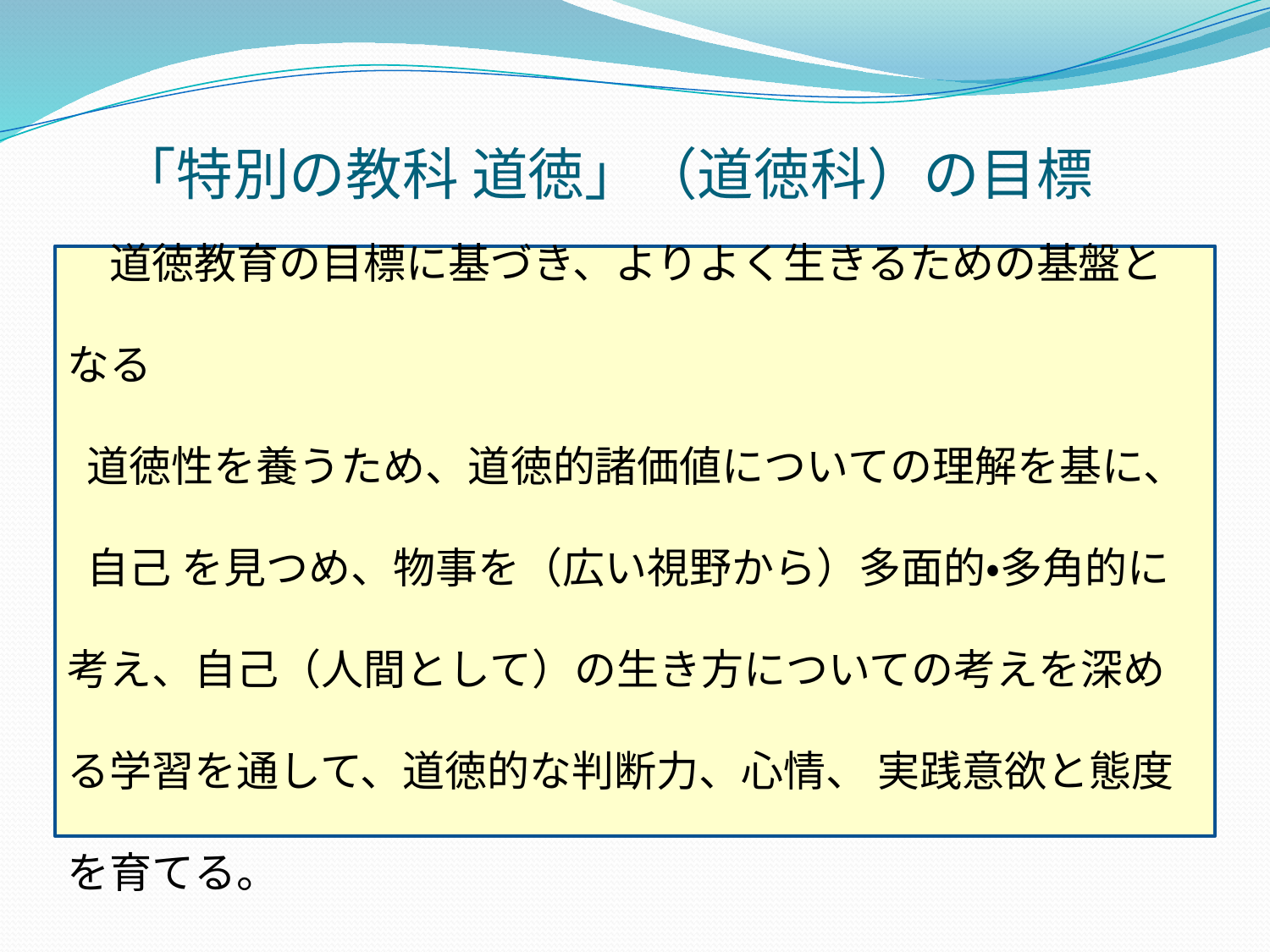

# 「特別の教科 道徳」（道徳科）の目標
　道徳教育の目標に基づき、よりよく生きるための基盤となる
 道徳性を養うため、道徳的諸価値についての理解を基に、
 自己 を見つめ、物事を（広い視野から）多面的・多角的に考え、自己（人間として）の生き方についての考えを深める学習を通して、道徳的な判断力、心情、 実践意欲と態度を育てる。